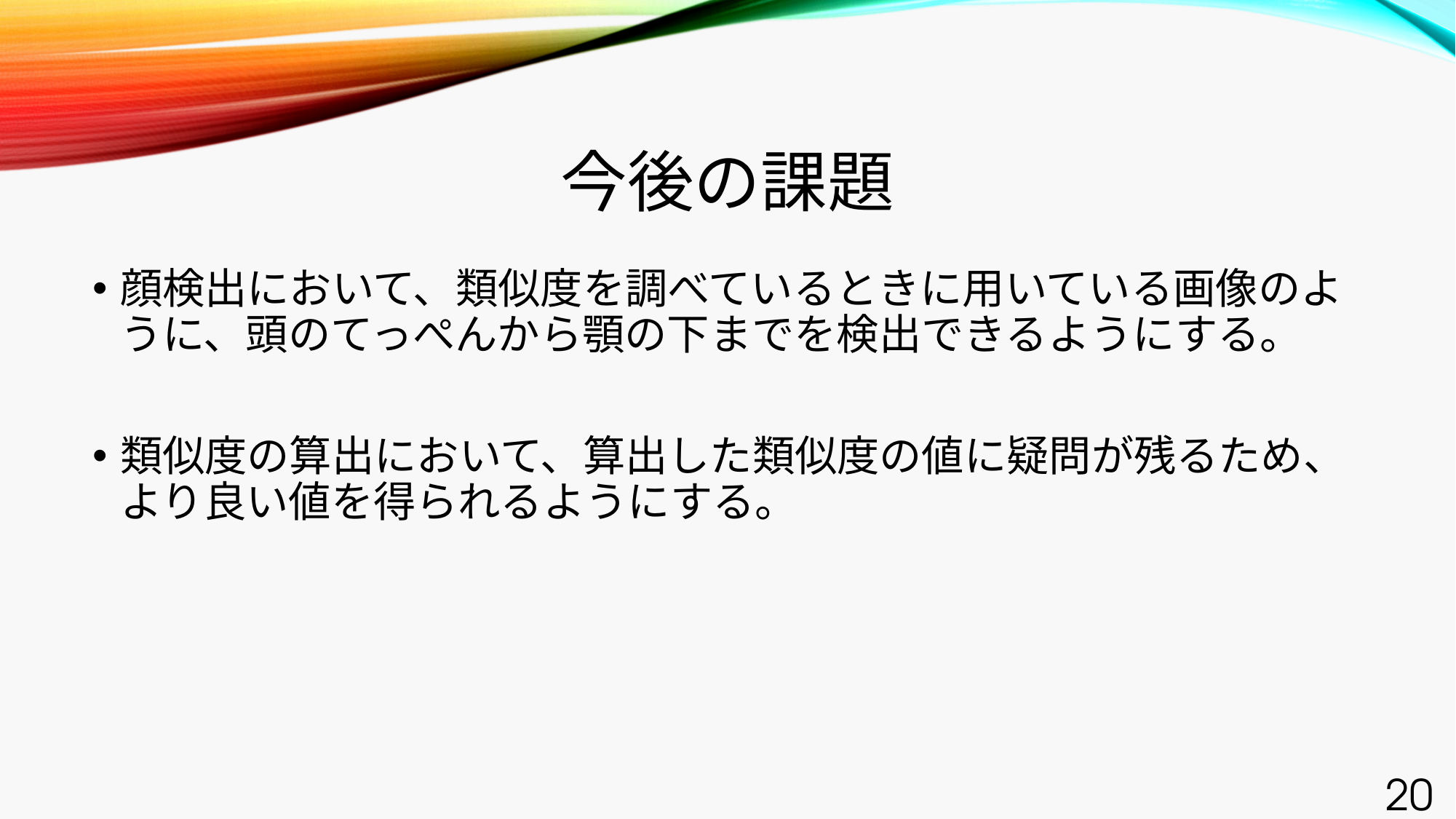

# 今後の課題
顔検出において、類似度を調べているときに用いている画像のように、頭のてっぺんから顎の下までを検出できるようにする。

類似度の算出において、算出した類似度の値に疑問が残るため、より良い値を得られるようにする。
20